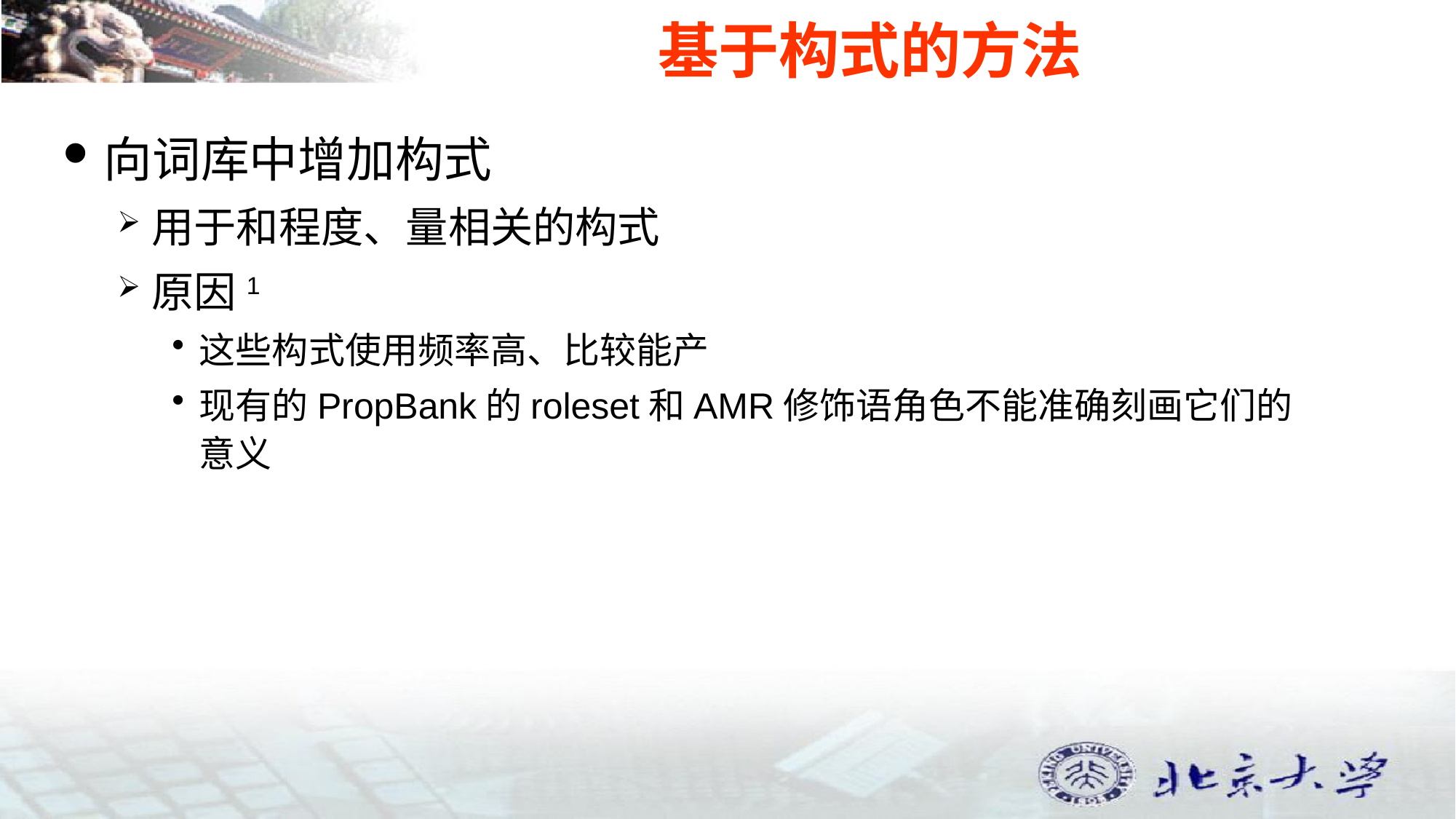

# 基于构式的方法
向词库中增加构式
用于和程度、量相关的构式
原因1
这些构式使用频率高、比较能产
现有的PropBank的roleset和AMR修饰语角色不能准确刻画它们的意义